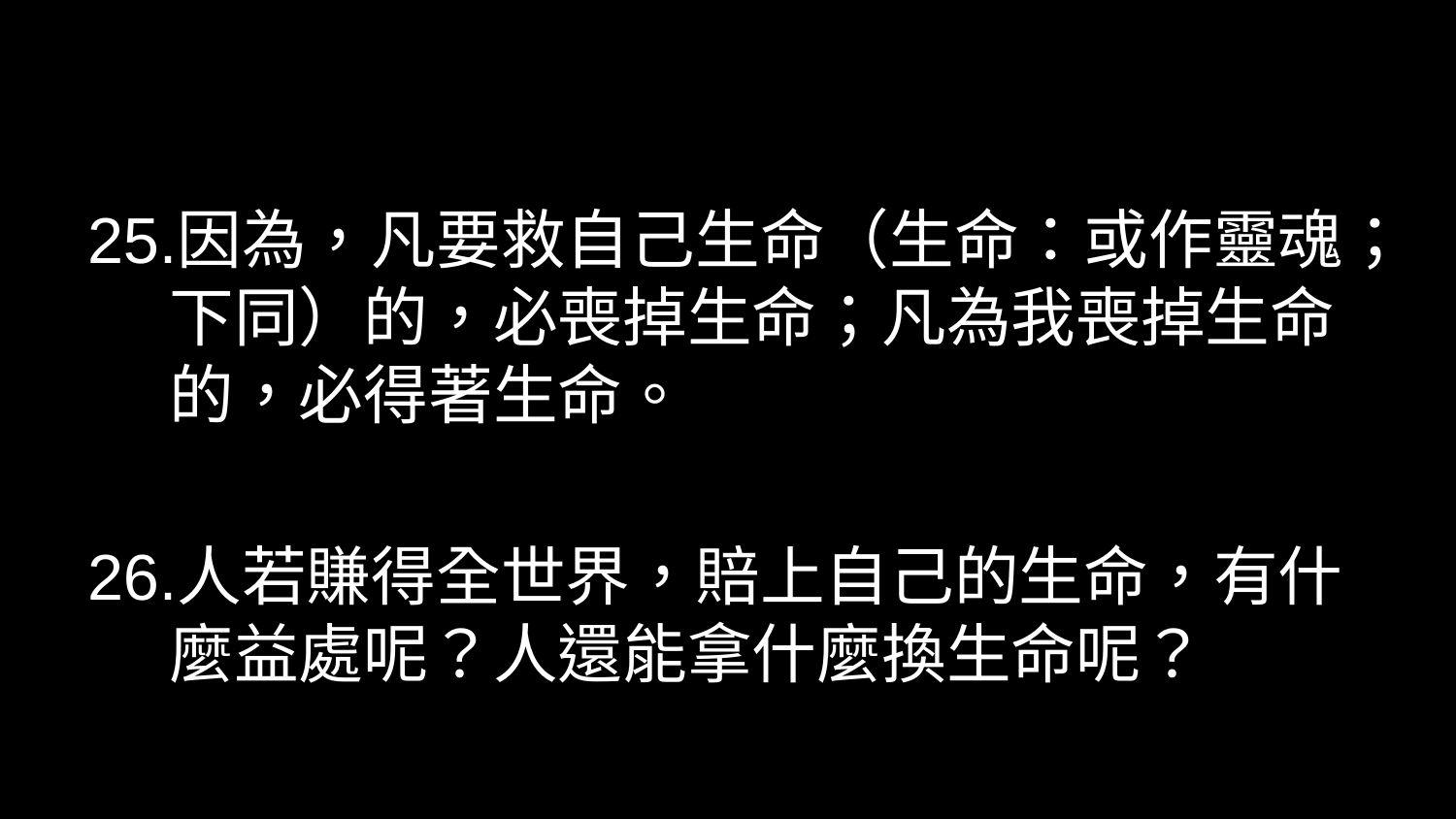

#
因為，凡要救自己生命（生命：或作靈魂；下同）的，必喪掉生命；凡為我喪掉生命的，必得著生命。

人若賺得全世界，賠上自己的生命，有什麼益處呢？人還能拿什麼換生命呢？